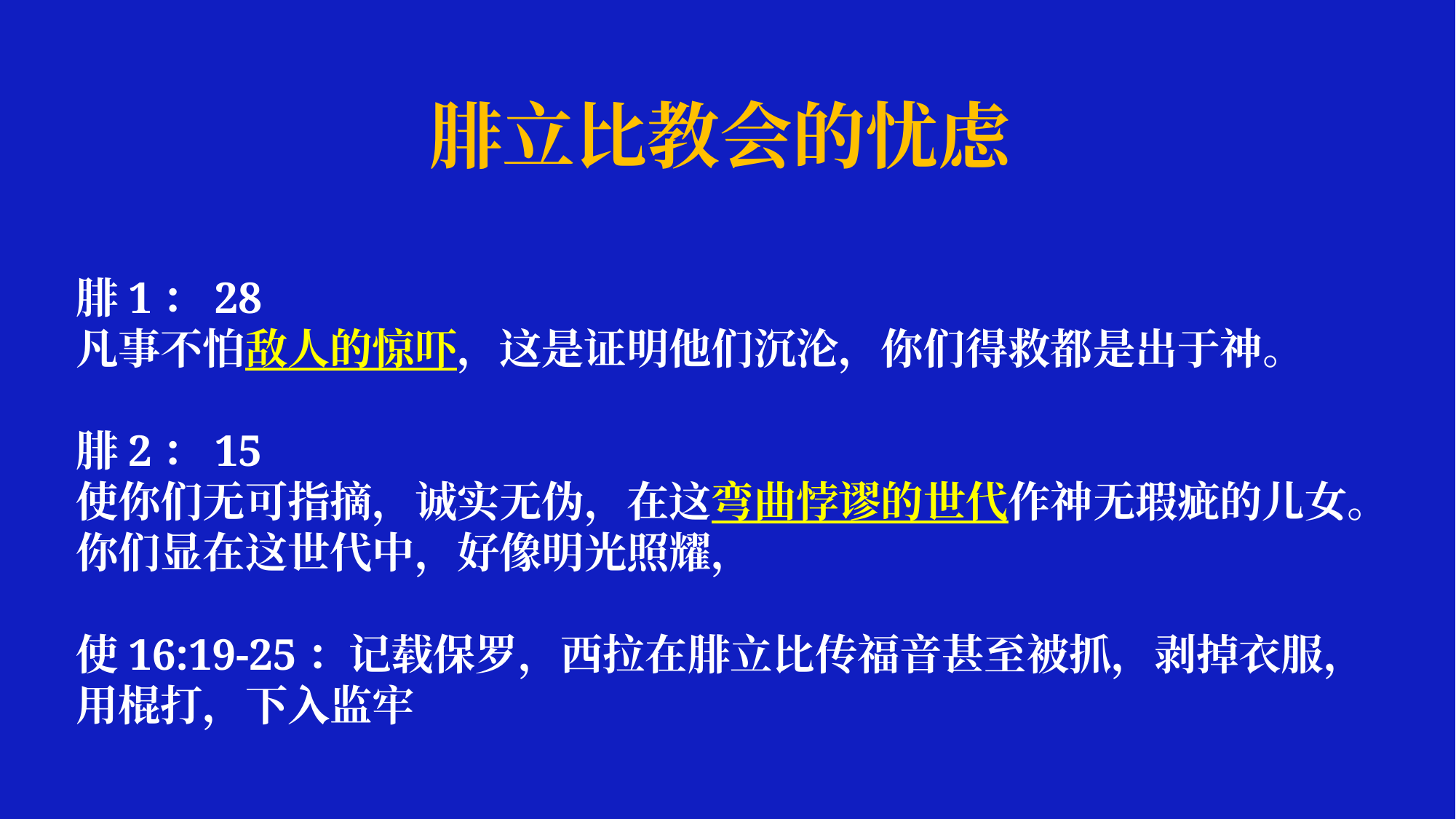

腓立比教会的忧虑
腓1：28
凡事不怕敌人的惊吓，这是证明他们沉沦，你们得救都是出于神。

腓2：15
使你们无可指摘，诚实无伪，在这弯曲悖谬的世代作神无瑕疵的儿女。你们显在这世代中，好像明光照耀，

使16:19-25：记载保罗，西拉在腓立比传福音甚至被抓，剥掉衣服，用棍打，下入监牢